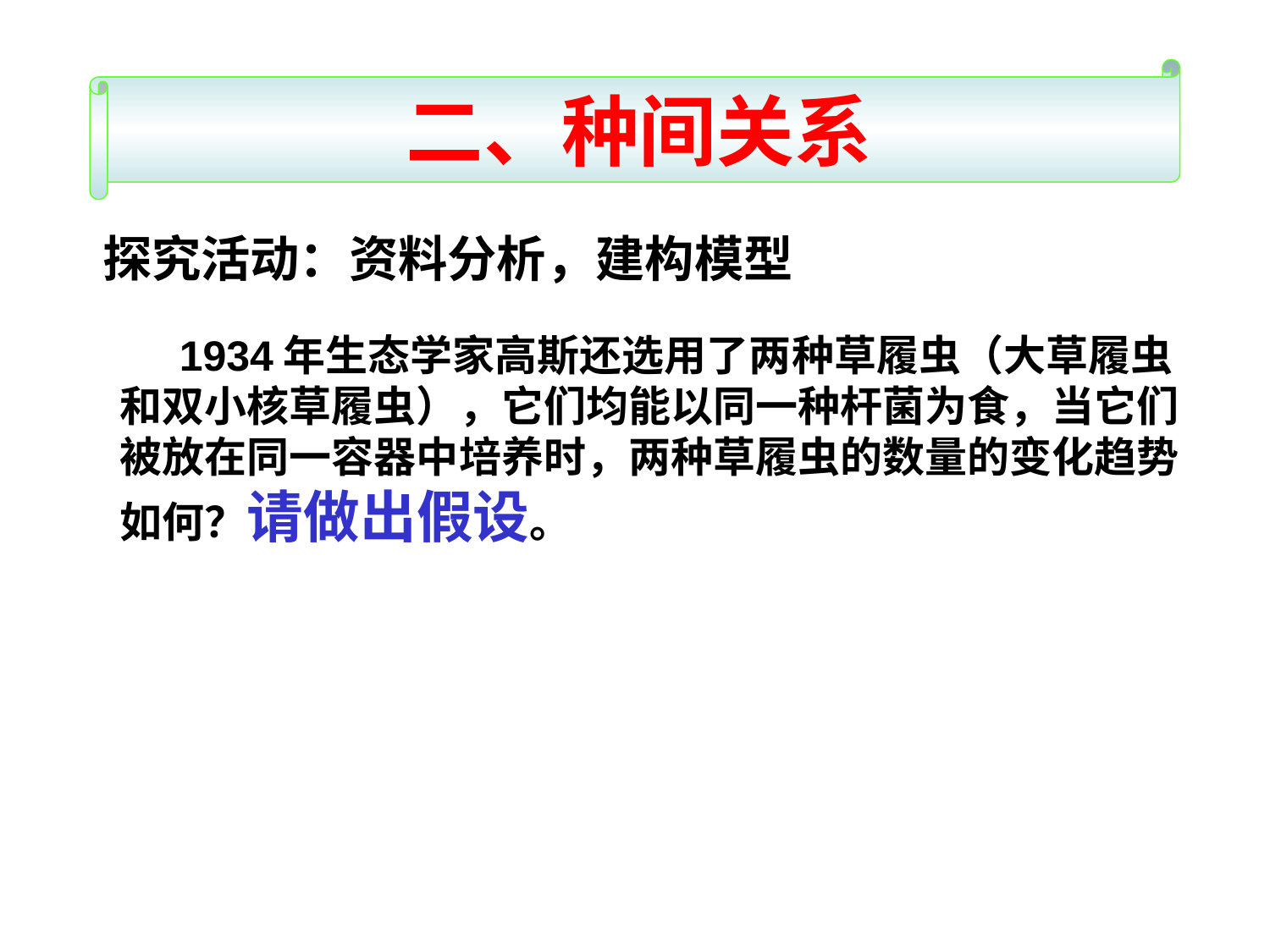

#
二、种间关系
探究活动：资料分析，建构模型

     1934年生态学家高斯还选用了两种草履虫（大草履虫和双小核草履虫），它们均能以同一种杆菌为食，当它们被放在同一容器中培养时，两种草履虫的数量的变化趋势如何？请做出假设。